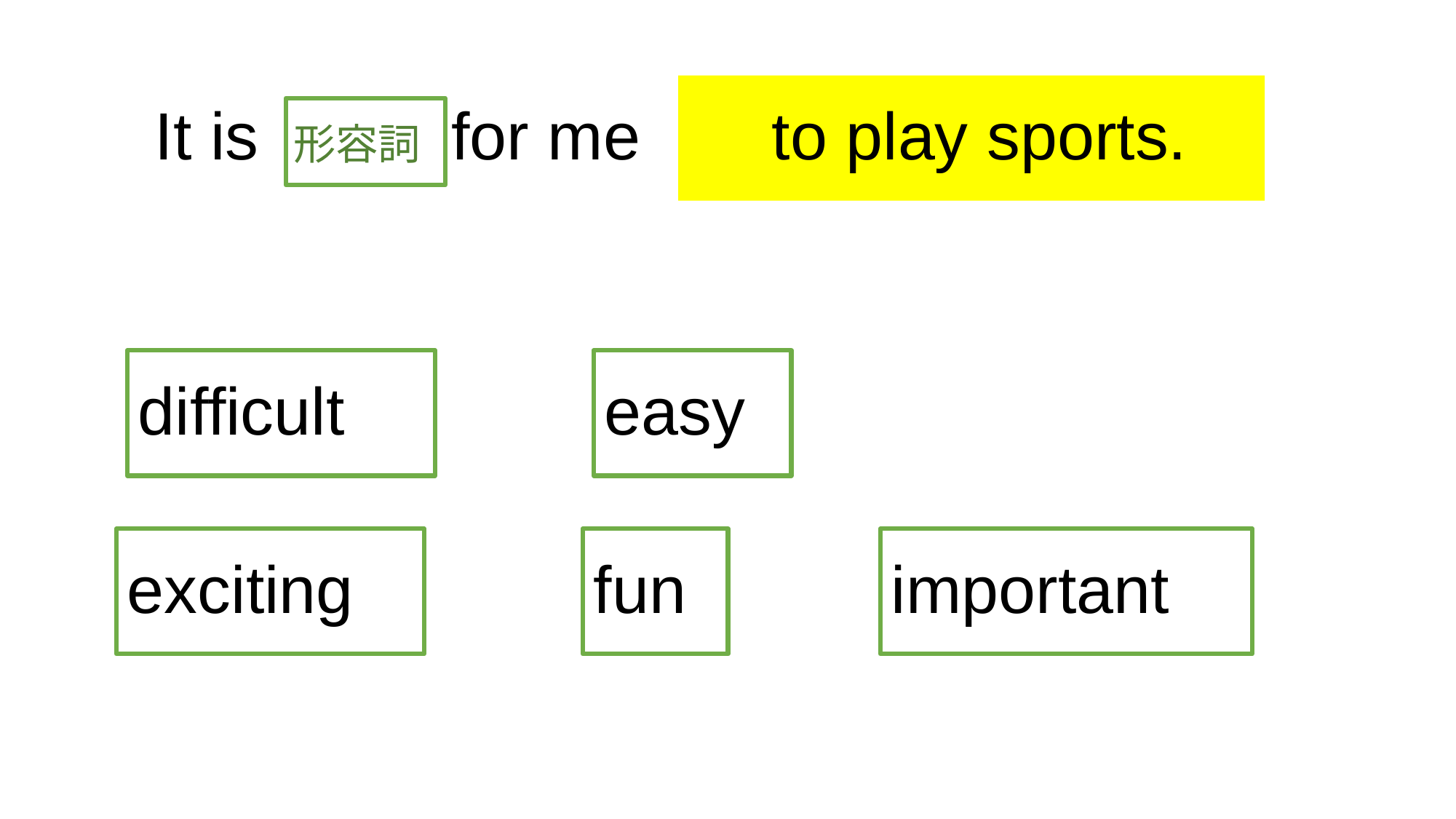

It is 形容詞 for me  play sports.
　to play sports.

difficult
easy
exciting
fun
important